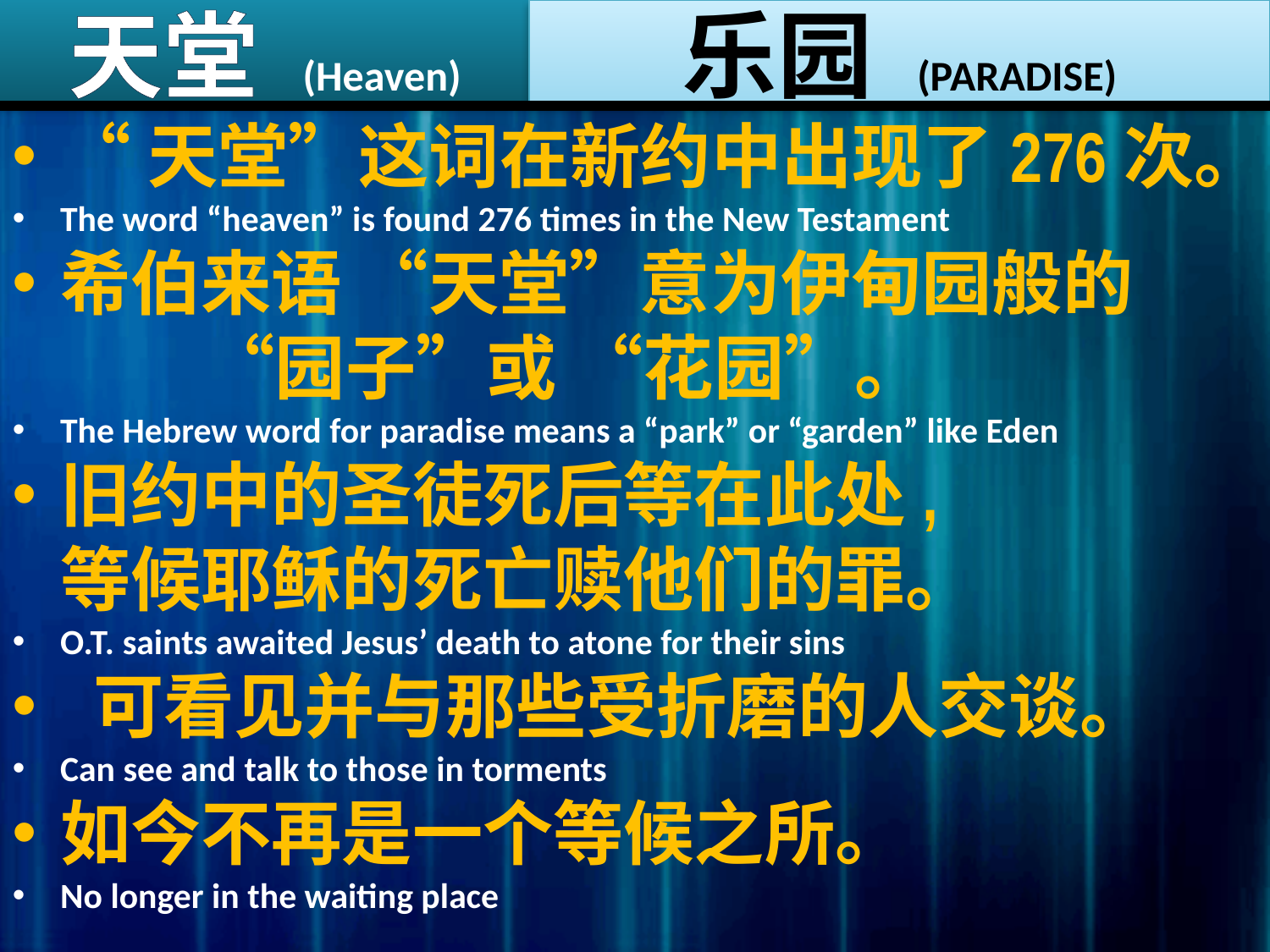

天堂 (Heaven)
乐园 (PARADISE)
“天堂”这词在新约中出现了276次。
The word “heaven” is found 276 times in the New Testament
希伯来语 “天堂”意为伊甸园般的                 “园子”或 “花园”。
The Hebrew word for paradise means a “park” or “garden” like Eden
旧约中的圣徒死后等在此处,                    等候耶稣的死亡赎他们的罪。
O.T. saints awaited Jesus’ death to atone for their sins
 可看见并与那些受折磨的人交谈。
Can see and talk to those in torments
如今不再是一个等候之所。
No longer in the waiting place